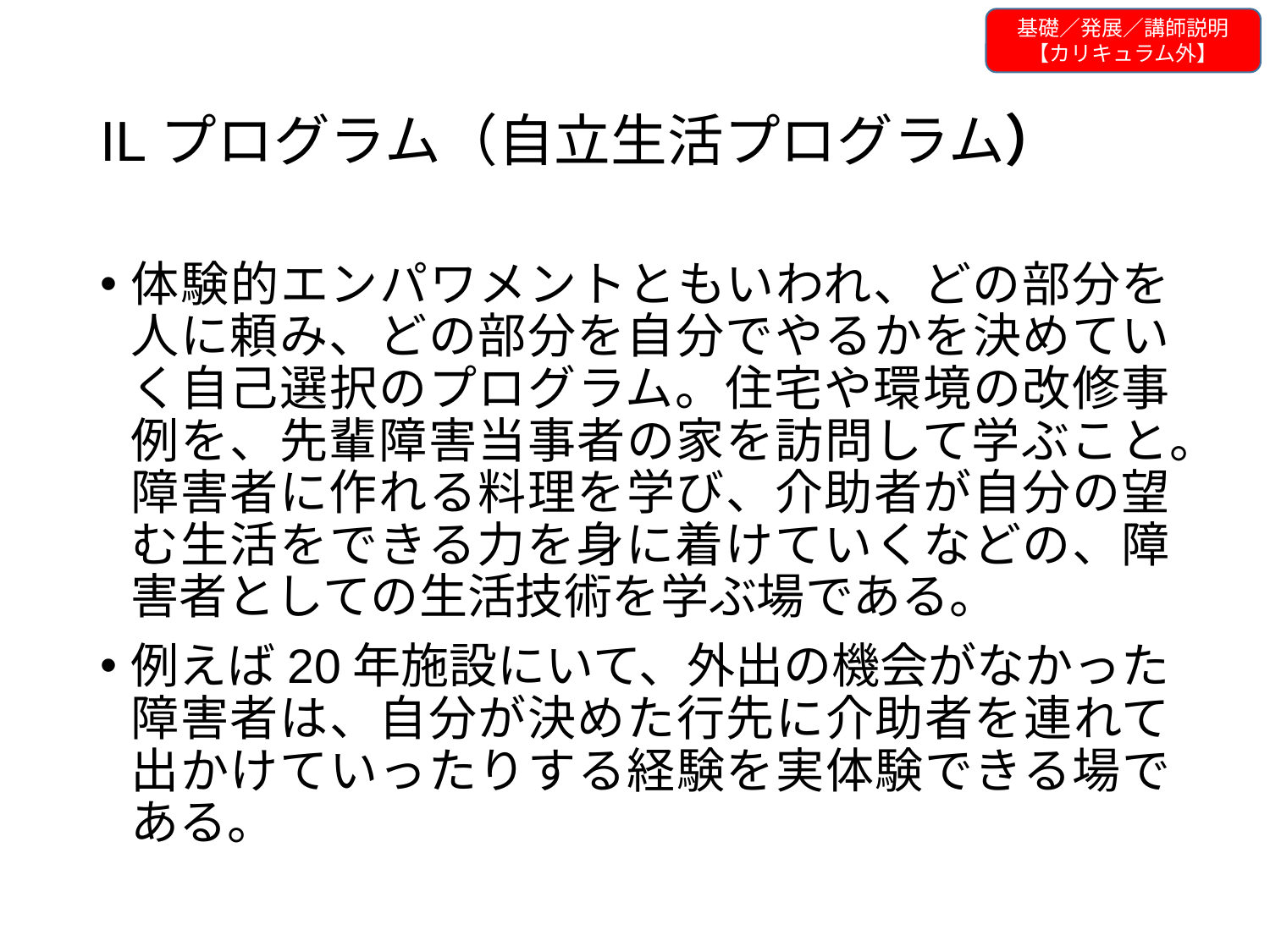

基礎／発展／講師説明
【カリキュラム外】
# ILプログラム（自立生活プログラム）
体験的エンパワメントともいわれ、どの部分を人に頼み、どの部分を自分でやるかを決めていく自己選択のプログラム。住宅や環境の改修事例を、先輩障害当事者の家を訪問して学ぶこと。障害者に作れる料理を学び、介助者が自分の望む生活をできる力を身に着けていくなどの、障害者としての生活技術を学ぶ場である。
例えば20年施設にいて、外出の機会がなかった障害者は、自分が決めた行先に介助者を連れて出かけていったりする経験を実体験できる場である。